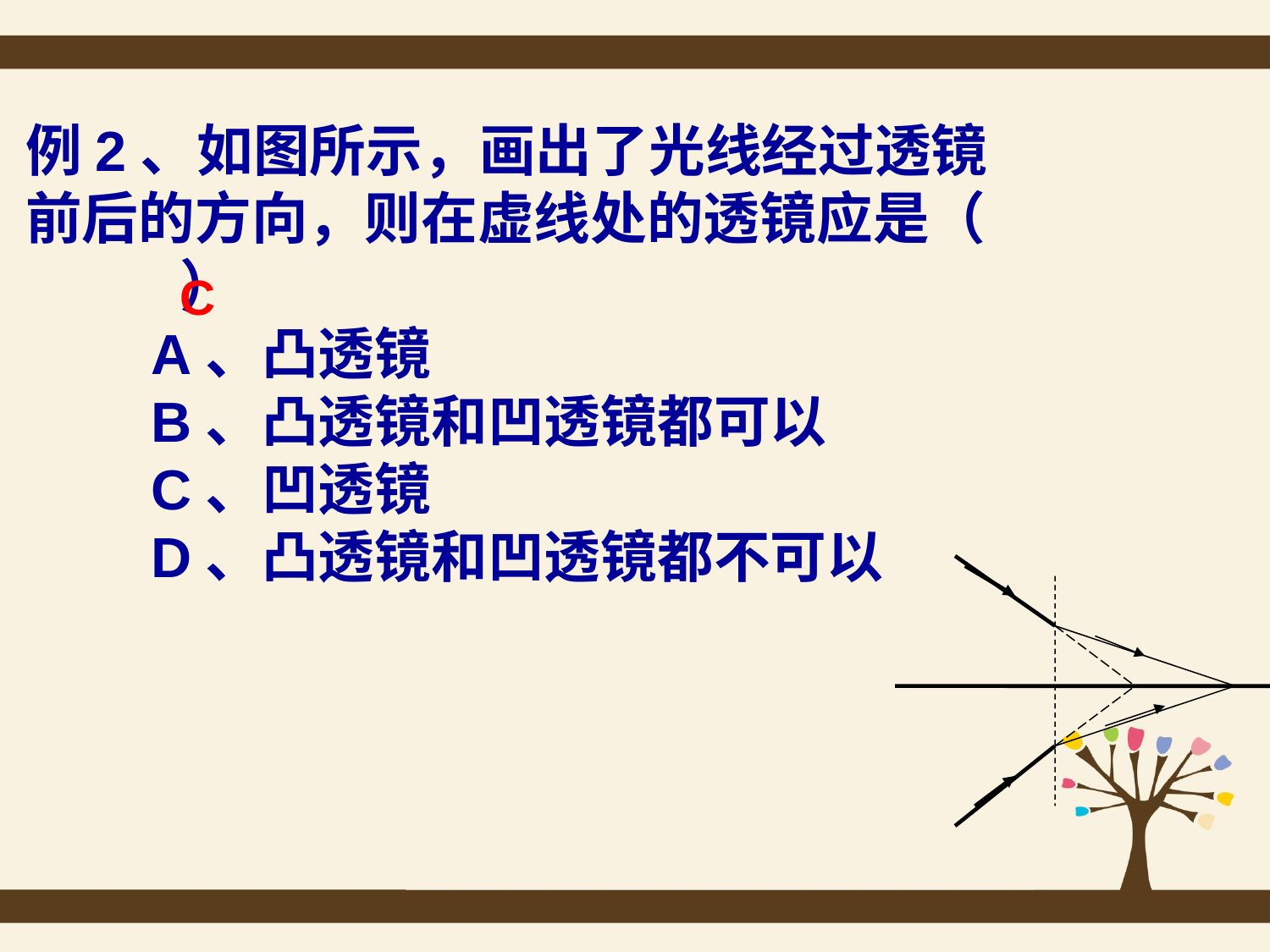

例2、如图所示，画出了光线经过透镜前后的方向，则在虚线处的透镜应是（             ）
        A、凸透镜
        B、凸透镜和凹透镜都可以
        C、凹透镜
        D、凸透镜和凹透镜都不可以
C